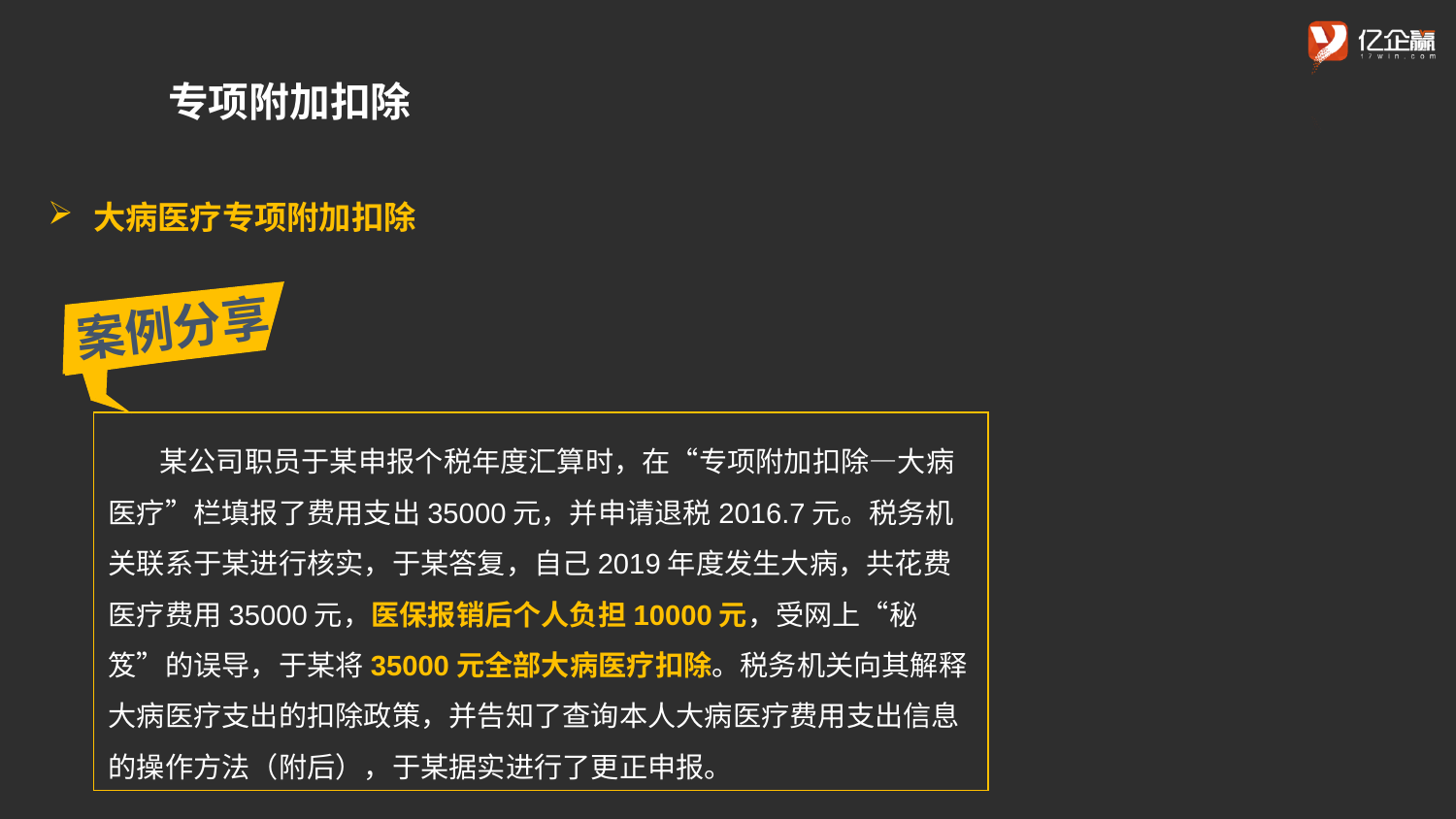

专项附加扣除

大病医疗专项附加扣除

案例分享

      某公司职员于某申报个税年度汇算时，在“专项附加扣除—大病医疗”栏填报了费用支出35000元，并申请退税2016.7元。税务机关联系于某进行核实，于某答复，自己2019年度发生大病，共花费医疗费用35000元，医保报销后个人负担10000元，受网上“秘笈”的误导，于某将35000元全部大病医疗扣除。税务机关向其解释大病医疗支出的扣除政策，并告知了查询本人大病医疗费用支出信息的操作方法（附后），于某据实进行了更正申报。